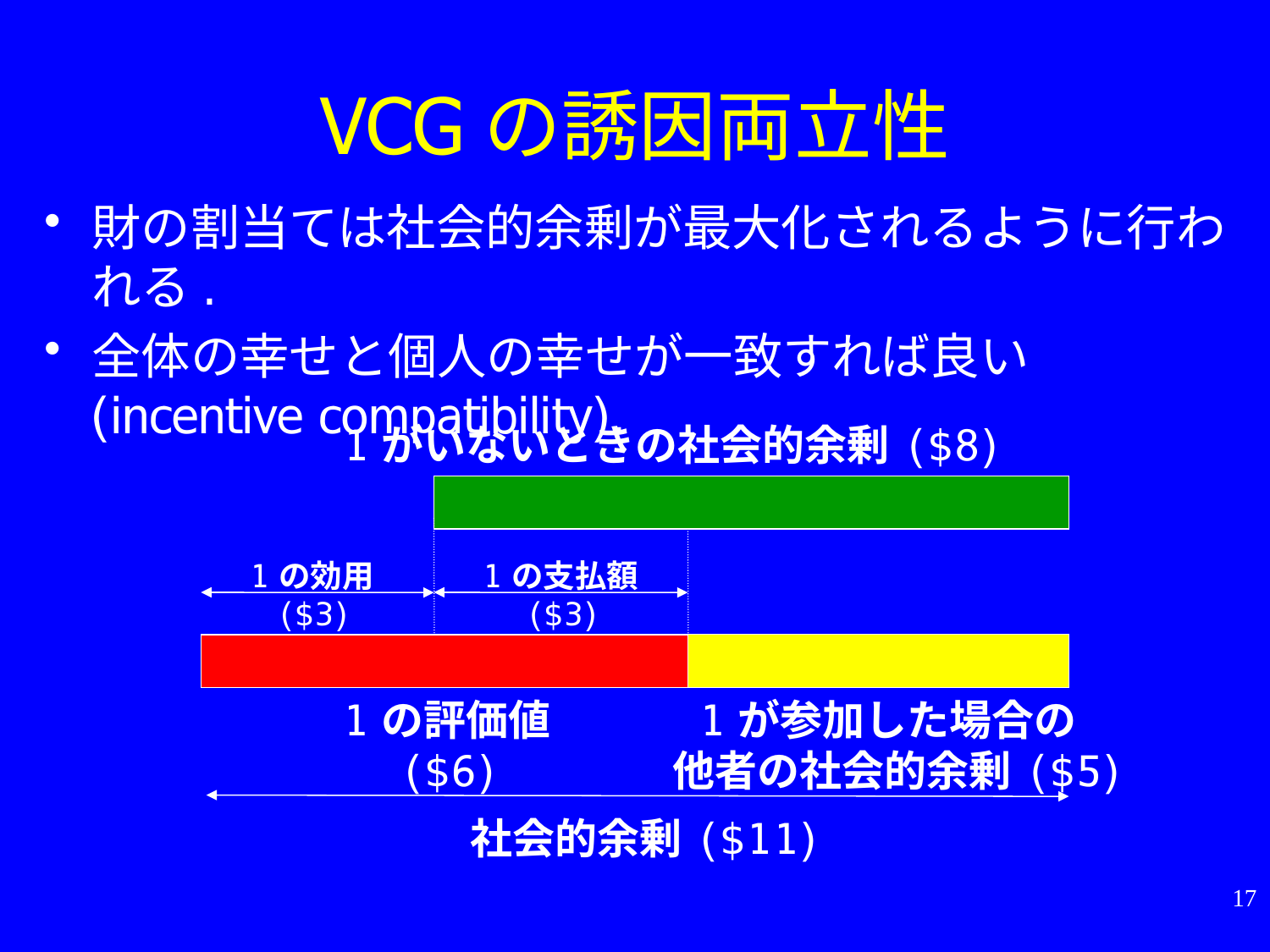

# VCGの誘因両立性
財の割当ては社会的余剰が最大化されるように行われる.
全体の幸せと個人の幸せが一致すれば良い (incentive compatibility).
1がいないときの社会的余剰 ($8)

1の支払額
($3)

1の効用
($3)

1の評価値
($6)
1が参加した場合の
他者の社会的余剰 ($5)

社会的余剰 ($11)
17